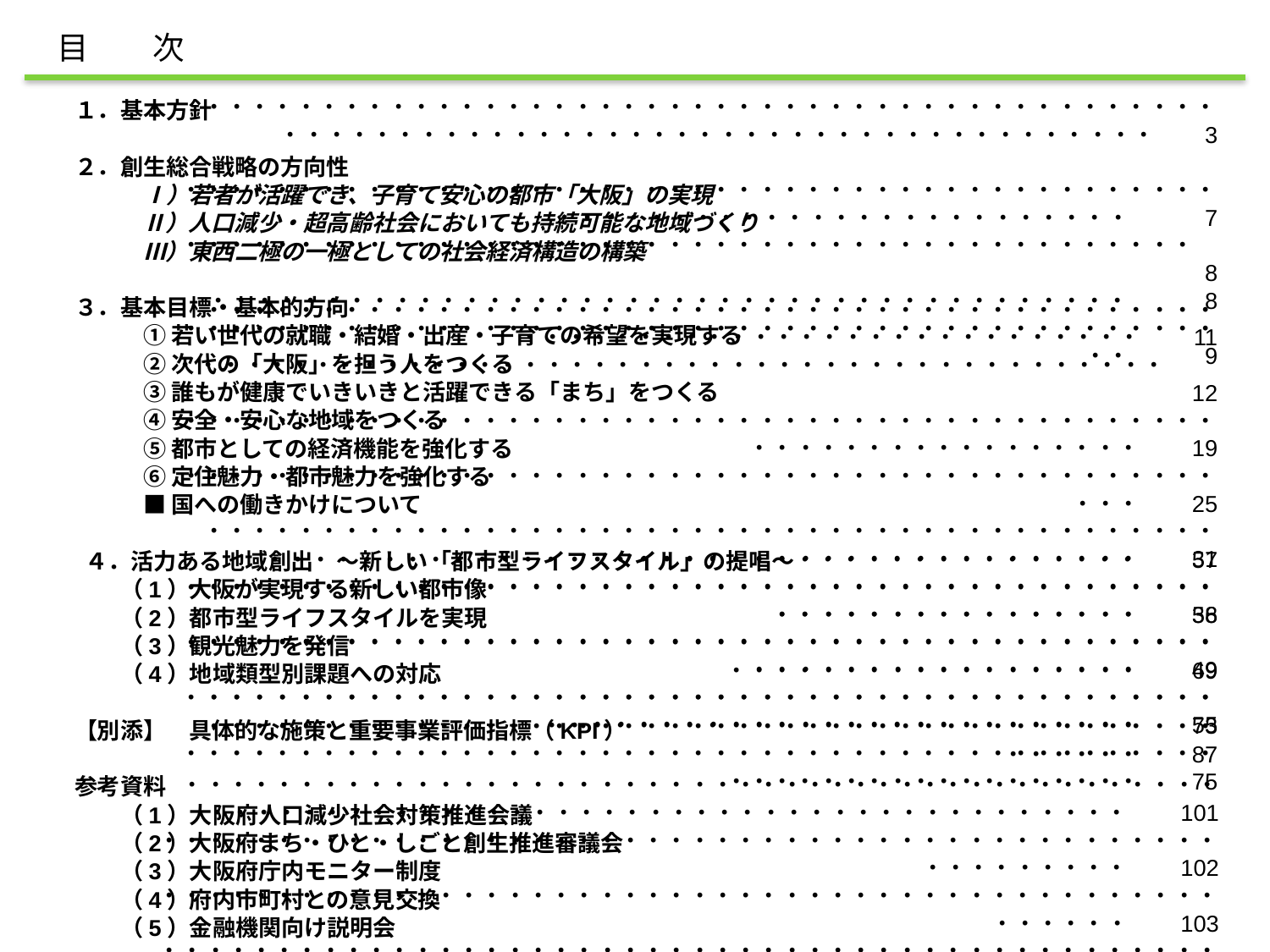

目　　次
　・・・・・・・・・・・・・・・・・・・・・・・・・・・・・・・・・・・・・・・・・・・・・・・・・・・・・・・・・・・・・・・・・・・・・・・・・・・・・・・・・・  　  3

・・・・・・・・・・・・・・・・・・・・・・・・・・・・・・・・・・・・・・・・・・・・・・・・・・・・・・・・・・・・・・・・・・・・・・　　　7
・・・・・・・・・・・・・・・・・・・・・・・・・・・・・・・・・・・・・・・・・・・・　　　8
　・・・・・・・・・・・・・・・・・・・・・・・・・・・・・・・・・・・・・・・・　　　8
・・・・・・・・・・・・・・・・・・・・・・・・・・・・・・・・・・・・・・・・・・・・・・・　　　9
１．基本方針

２．創生総合戦略の方向性
　　　Ⅰ）若者が活躍でき、子育て安心の都市「大阪」の実現
　　　Ⅱ）人口減少・超高齢社会においても持続可能な地域づくり
　　　Ⅲ）東西二極の一極としての社会経済構造の構築

３．基本目標・基本的方向
　　　① 若い世代の就職・結婚・出産・子育ての希望を実現する
　　　② 次代の「大阪」を担う人をつくる
　　　③ 誰もが健康でいきいきと活躍できる「まち」をつくる
　　　④ 安全・安心な地域をつくる
　　　⑤ 都市としての経済機能を強化する
　　　⑥ 定住魅力・都市魅力を強化する
　　　■ 国への働きかけについて

 ４．活力ある地域創出　～新しい「都市型ライフスタイル」の提唱～
　　（1）大阪が実現する新しい都市像
　　（2）都市型ライフスタイルを実現
　　（3）観光魅力を発信
　　（4）地域類型別課題への対応

【別添】　具体的な施策と重要事業評価指標（KPI）

参考資料
　　（1）大阪府人口減少社会対策推進会議
　　（2）大阪府まち・ひと・しごと創生推進審議会
　　（3）大阪府庁内モニター制度
　　（4）府内市町村との意見交換
　　（5）金融機関向け説明会
　・・・・・・・・・・・・・・・・・・・・・・・・・・・・・・・・・・・・・・・・・・・・・・・・・・・・・・・・・・・・・・・・・・・・・・・　　11
・・・・・・・・・・・・・・・・・・・・・・・・・・・・・・・・・・・・・・・・・・・　　12
・・・・・・・・・・・・・・・・・・・・・・・・・・・・・・・・・・・・・・・・・・・・・・・・・・・・・・・・・・・・・・　　19
・・・・・・・・・・・・・・・・・・・・・・・・・・・・・・・・・・・・・・・・・・・・・・・・　　25
　・・・・・・・・・・・・・・・・・・・・・・・・・・・・・・・・・・・・・・・・・・・・・・・・・・・・・・・・・・・・・・・・・・　　31
　・・・・・・・・・・・・・・・・・・・・・・・・・・・・・・・・・・・・・・・・・・・・・・・・・・・・・・・・・・・・　　36
　・・・・・・・・・・・・・・・・・・・・・・・・・・・・・・・・・・・・・・・・・・・・・・・・・・・・・・・・・・・・・　　49
　・・・・・・・・・・・・・・・・・・・・・・・・・・・・・・・・・・・・・・・・・・・・・・・・・・・・・・・・・・・・・・・・・・・・　　55

　・・・・・・・・・・・・・・・・・・・・・・・・・・・・・・・・・・・・・・　　57
・・・・・・・・・・・・・・・・・・・・・・・・・・・・・・・・・・・・・・・・・・・・・・・・・・・・・・・・・・・・・　　58
・・・・・・・・・・・・・・・・・・・・・・・・・・・・・・・・・・・・・・・・・・・・・・・・・・・・・・・・・・・・・・・　　69
・・・・・・・・・・・・・・・・・・・・・・・・・・・・・・・・・・・・・・・・・・・・・・・・・・・・・・・・・・・・・・・・・・・・・・・　　73
・・・・・・・・・・・・・・・・・・・・・・・・・・・・・・・・・・・・・・・・・・・・・・・・・・・・・・・・・・・・・・・　　75

　・・・・・・・・・・・・・・・・・・・・・・・・・・・・・・・・・・・・・・・・・・・・・・・・・・　　87

　・・・・・・・・・・・・・・・・・・・・・・・・・・・・・・・・・・・・・・・・・・・・・・・・・・・・・・・・・・・・・・・・・・・・・・・・・・・・・・・・・・・・・　　101
・・・・・・・・・・・・・・・・・・・・・・・・・・・・・・・・・・・・・・・・・・・・・・・・・・・・・・・　　102
・・・・・・・・・・・・・・・・・・・・・・・・・・・・・・・・・・・・・・・・・・・・・・・・・・・・　　103
・・・・・・・・・・・・・・・・・・・・・・・・・・・・・・・・・・・・・・・・・・・・・・・・・・・・・・・・・・・・・・・・・　　104
・・・・・・・・・・・・・・・・・・・・・・・・・・・・・・・・・・・・・・・・・・・・・・・・・・・・・・・・・・・・・・・　　105
・・・・・・・・・・・・・・・・・・・・・・・・・・・・・・・・・・・・・・・・・・・・・・・・・・・・・・・・・・・・・・・・・・・　　105